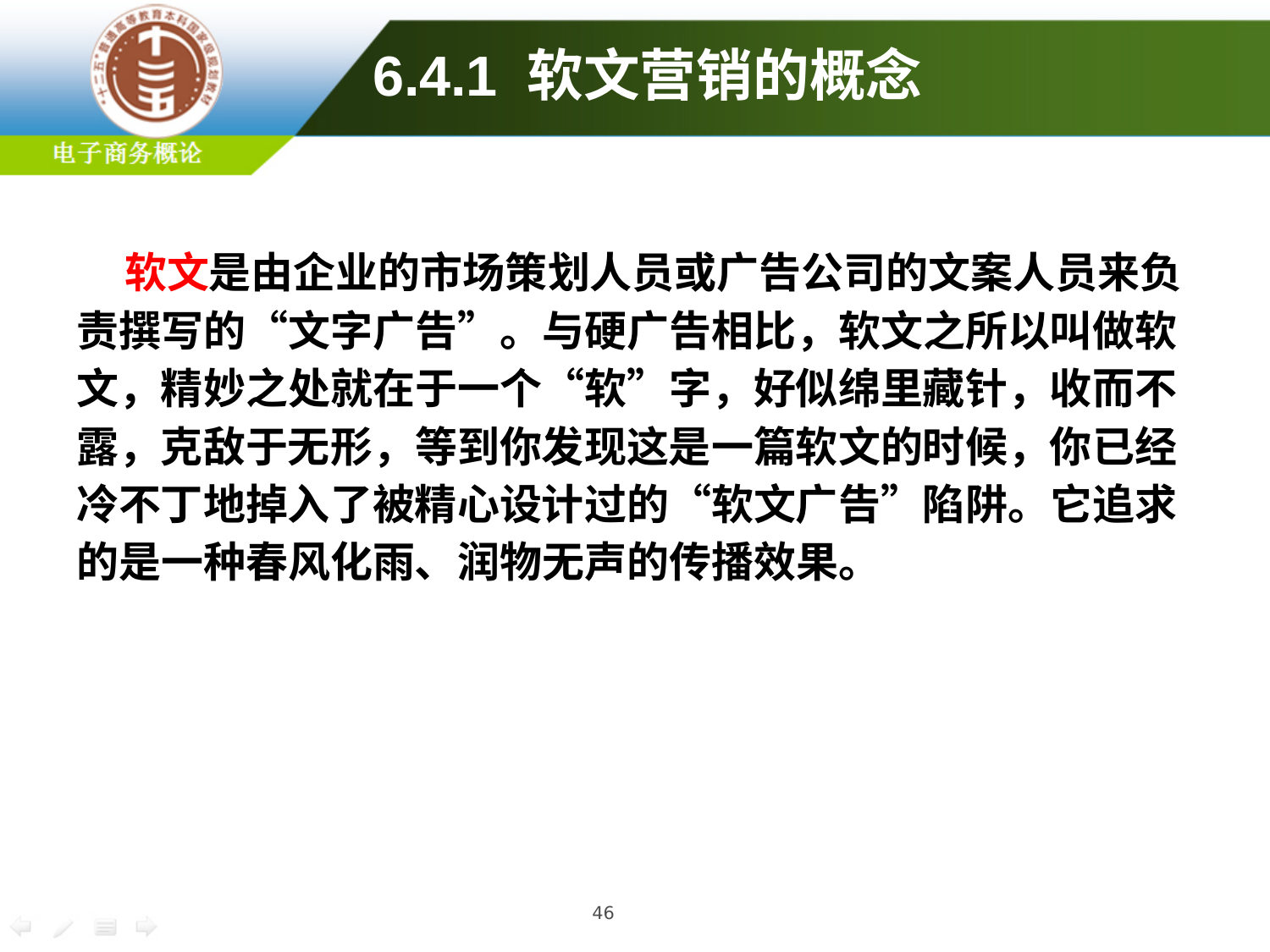

# 6.4.1 软文营销的概念
    软文是由企业的市场策划人员或广告公司的文案人员来负责撰写的“文字广告”。与硬广告相比，软文之所以叫做软文，精妙之处就在于一个“软”字，好似绵里藏针，收而不露，克敌于无形，等到你发现这是一篇软文的时候，你已经冷不丁地掉入了被精心设计过的“软文广告”陷阱。它追求的是一种春风化雨、润物无声的传播效果。
46